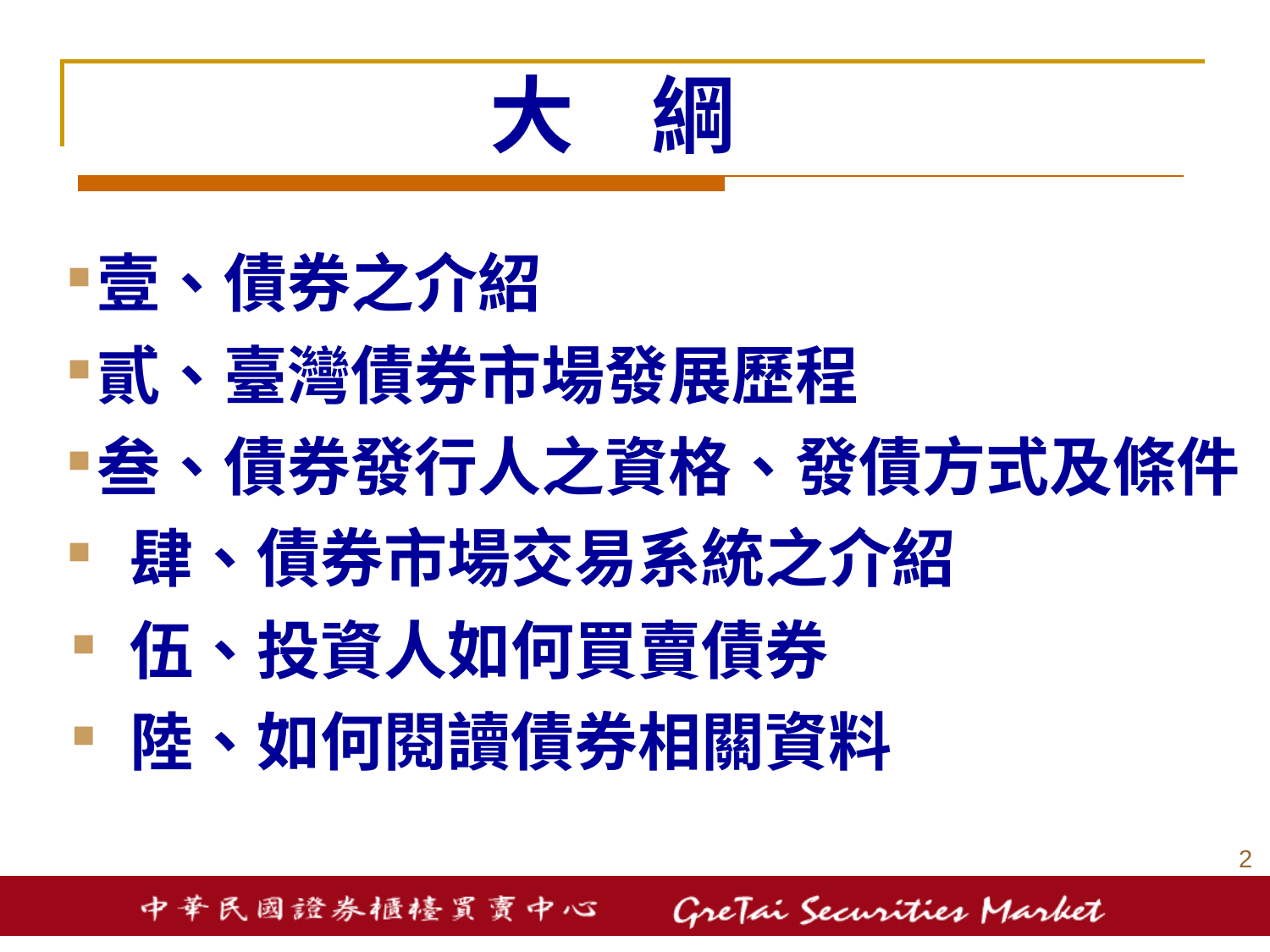

大    綱

壹、債券之介紹
貳、臺灣債券市場發展歷程
叁、債券發行人之資格、發債方式及條件
肆、債券市場交易系統之介紹
伍、投資人如何買賣債券
陸、如何閱讀債券相關資料
2